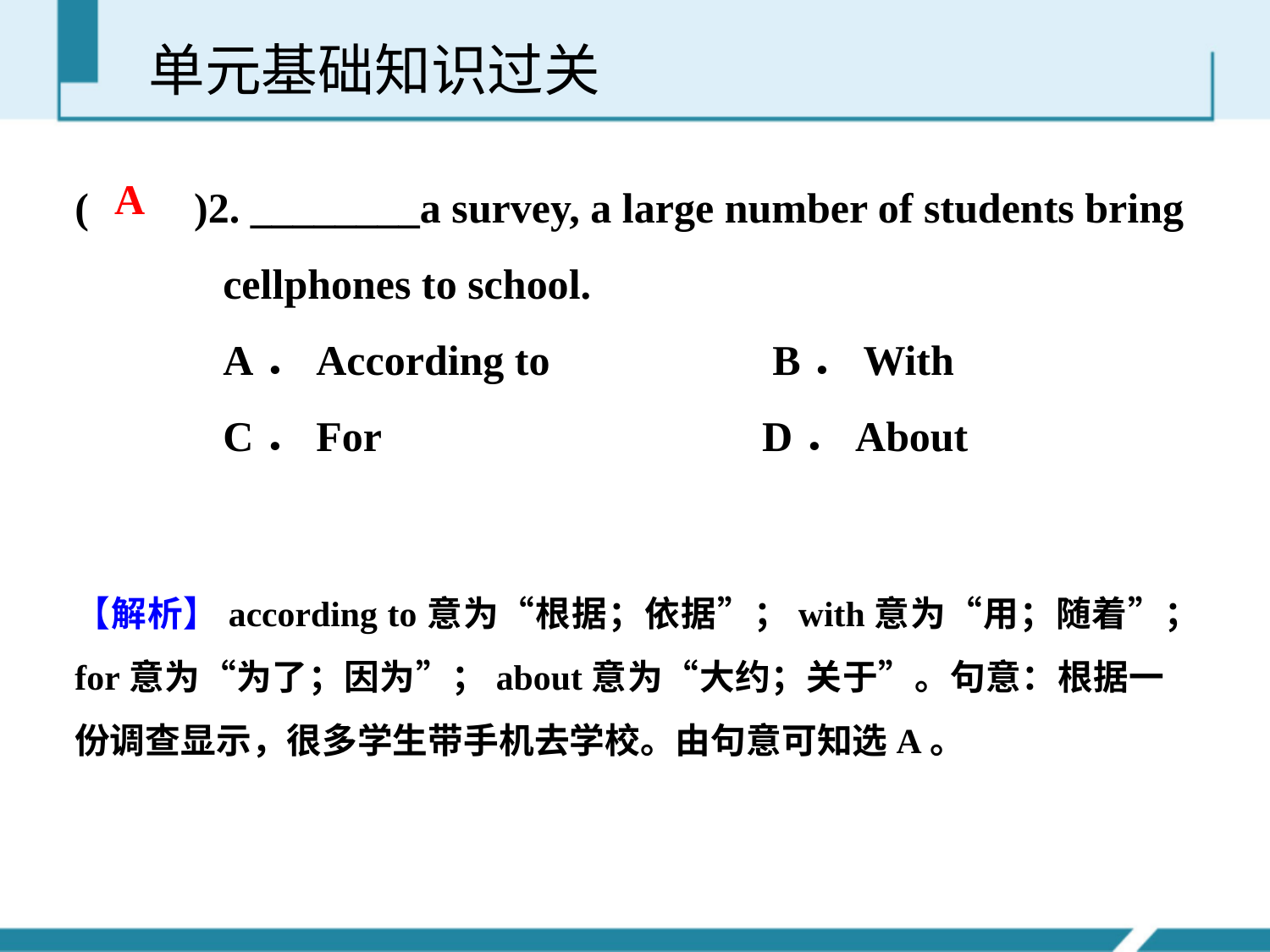

单元基础知识过关
(　　)2. ________a survey, a large number of students bring
              cellphones to school.
              A．According to                     B．With
              C．For                                    D．About
A
【解析】according to意为“根据；依据”；with意为“用；随着”；for意为“为了；因为”；about意为“大约；关于”。句意：根据一份调查显示，很多学生带手机去学校。由句意可知选A。